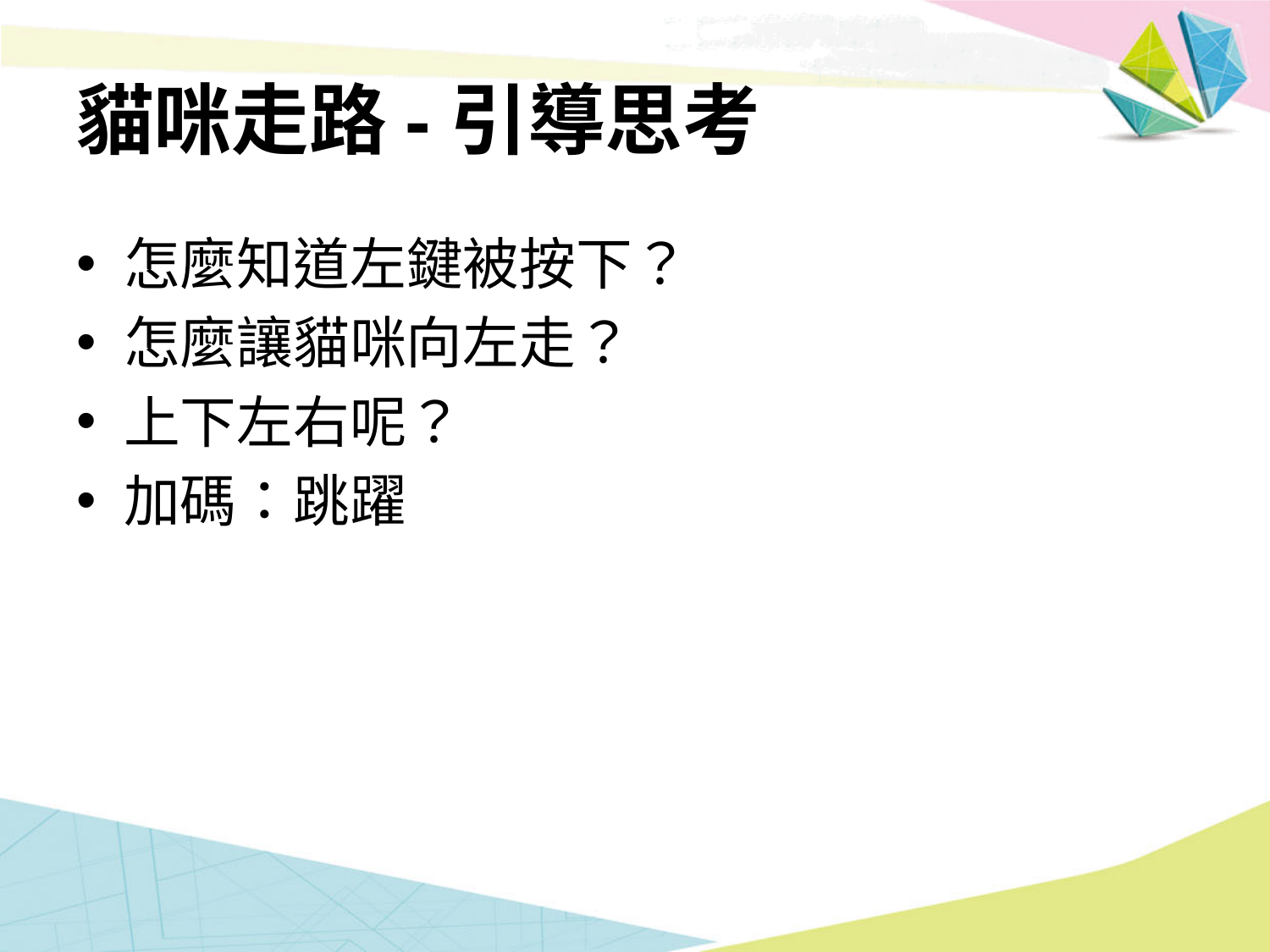

# 貓咪走路-引導思考
怎麼知道左鍵被按下？
怎麼讓貓咪向左走？
上下左右呢？
加碼：跳躍